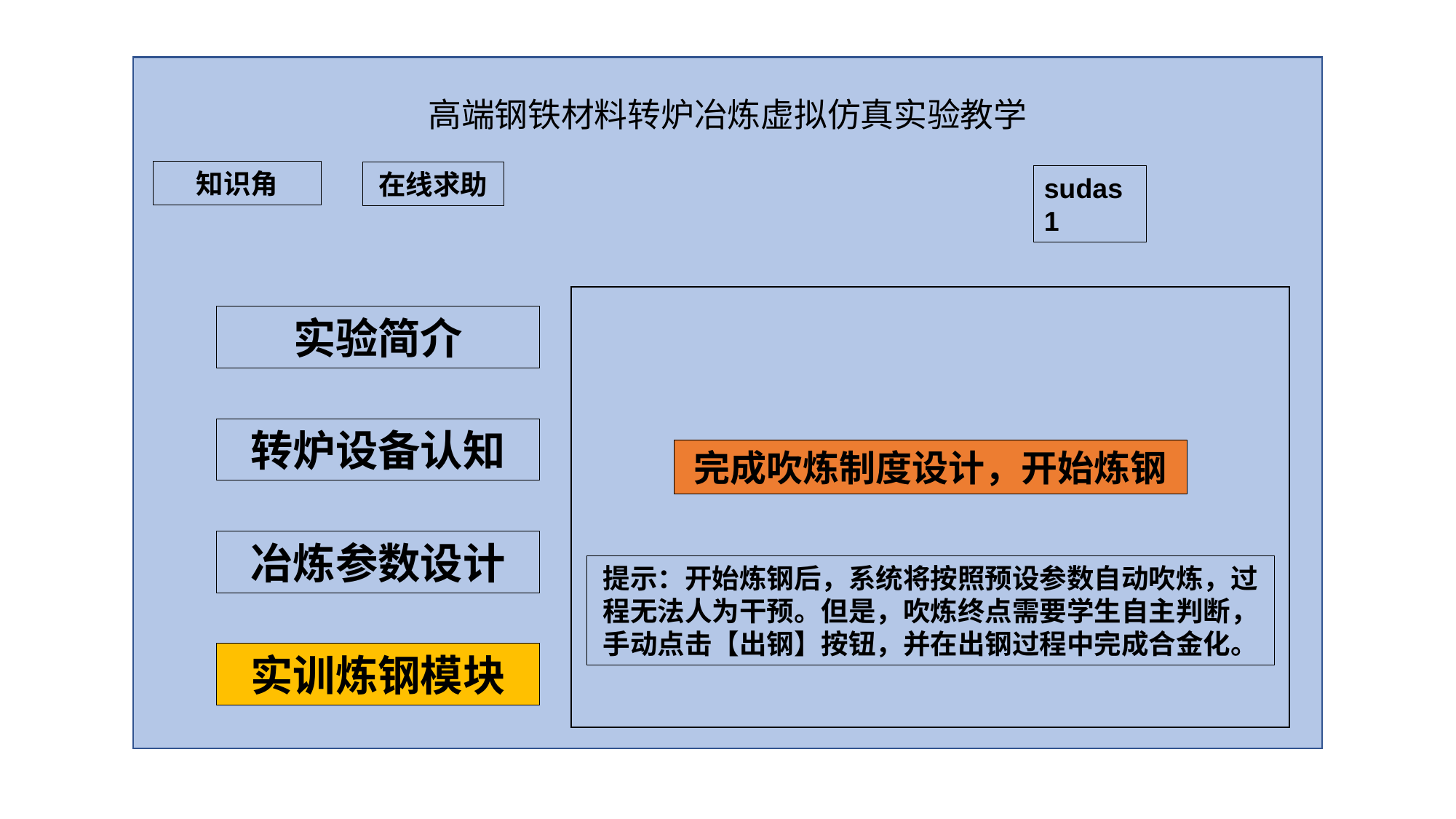

高端钢铁材料转炉冶炼虚拟仿真实验教学
知识角
在线求助
sudas1

实验简介
转炉设备认知
完成吹炼制度设计，开始炼钢
冶炼参数设计
提示：开始炼钢后，系统将按照预设参数自动吹炼，过程无法人为干预。但是，吹炼终点需要学生自主判断，手动点击【出钢】按钮，并在出钢过程中完成合金化。
实训炼钢模块